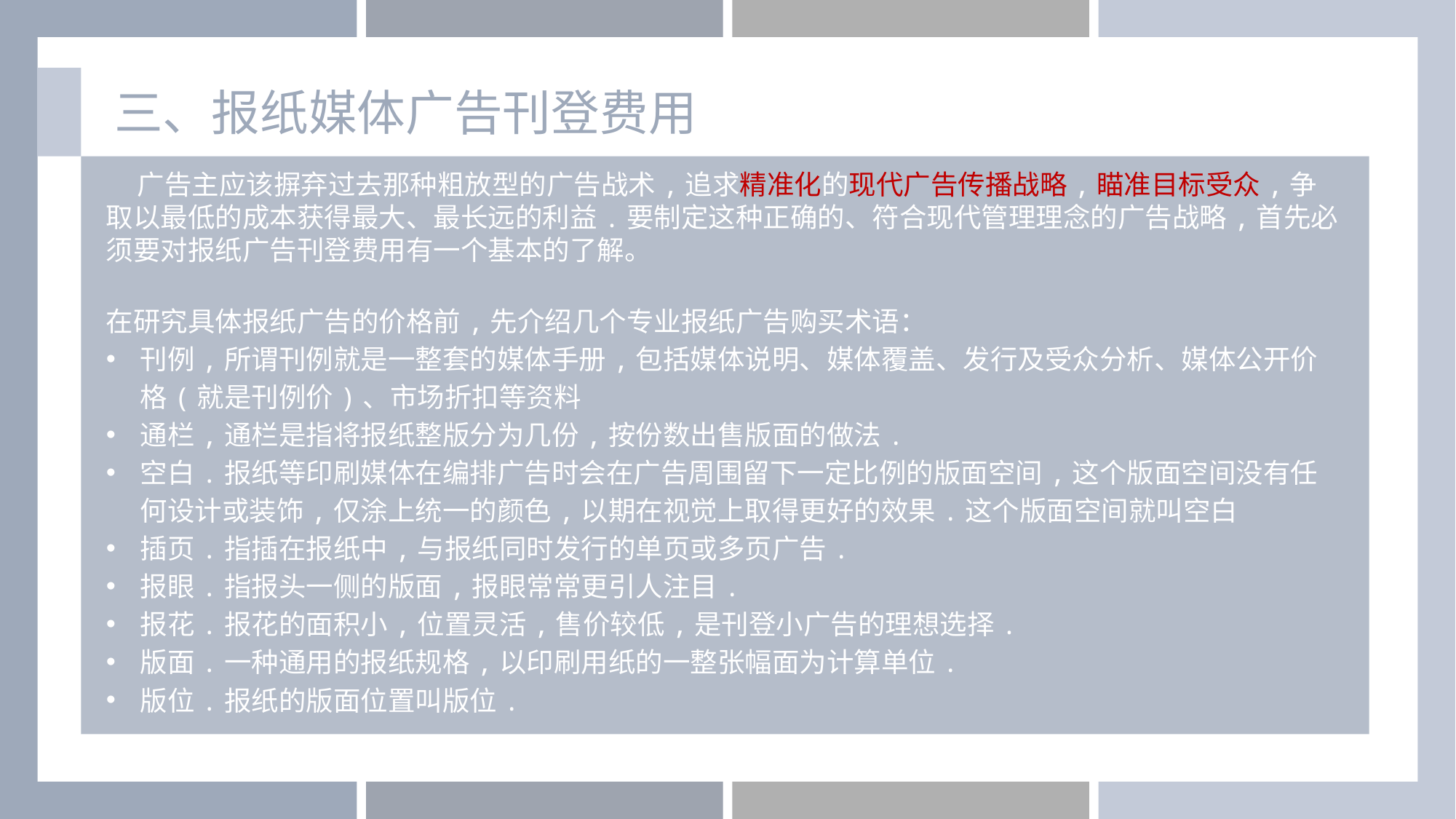

三、报纸媒体广告刊登费用

    广告主应该摒弃过去那种粗放型的广告战术,追求精准化的现代广告传播战略,瞄准目标受众,争取以最低的成本获得最大、最长远的利益.要制定这种正确的、符合现代管理理念的广告战略,首先必须要对报纸广告刊登费用有一个基本的了解。

在研究具体报纸广告的价格前,先介绍几个专业报纸广告购买术语：
刊例,所谓刊例就是一整套的媒体手册,包括媒体说明、媒体覆盖、发行及受众分析、媒体公开价格(就是刊例价)、市场折扣等资料
通栏,通栏是指将报纸整版分为几份,按份数出售版面的做法.
空白.报纸等印刷媒体在编排广告时会在广告周围留下一定比例的版面空间,这个版面空间没有任何设计或装饰,仅涂上统一的颜色,以期在视觉上取得更好的效果.这个版面空间就叫空白
插页.指插在报纸中,与报纸同时发行的单页或多页广告.
报眼.指报头一侧的版面,报眼常常更引人注目.
报花.报花的面积小,位置灵活,售价较低,是刊登小广告的理想选择.
版面.一种通用的报纸规格,以印刷用纸的一整张幅面为计算单位.
版位.报纸的版面位置叫版位.